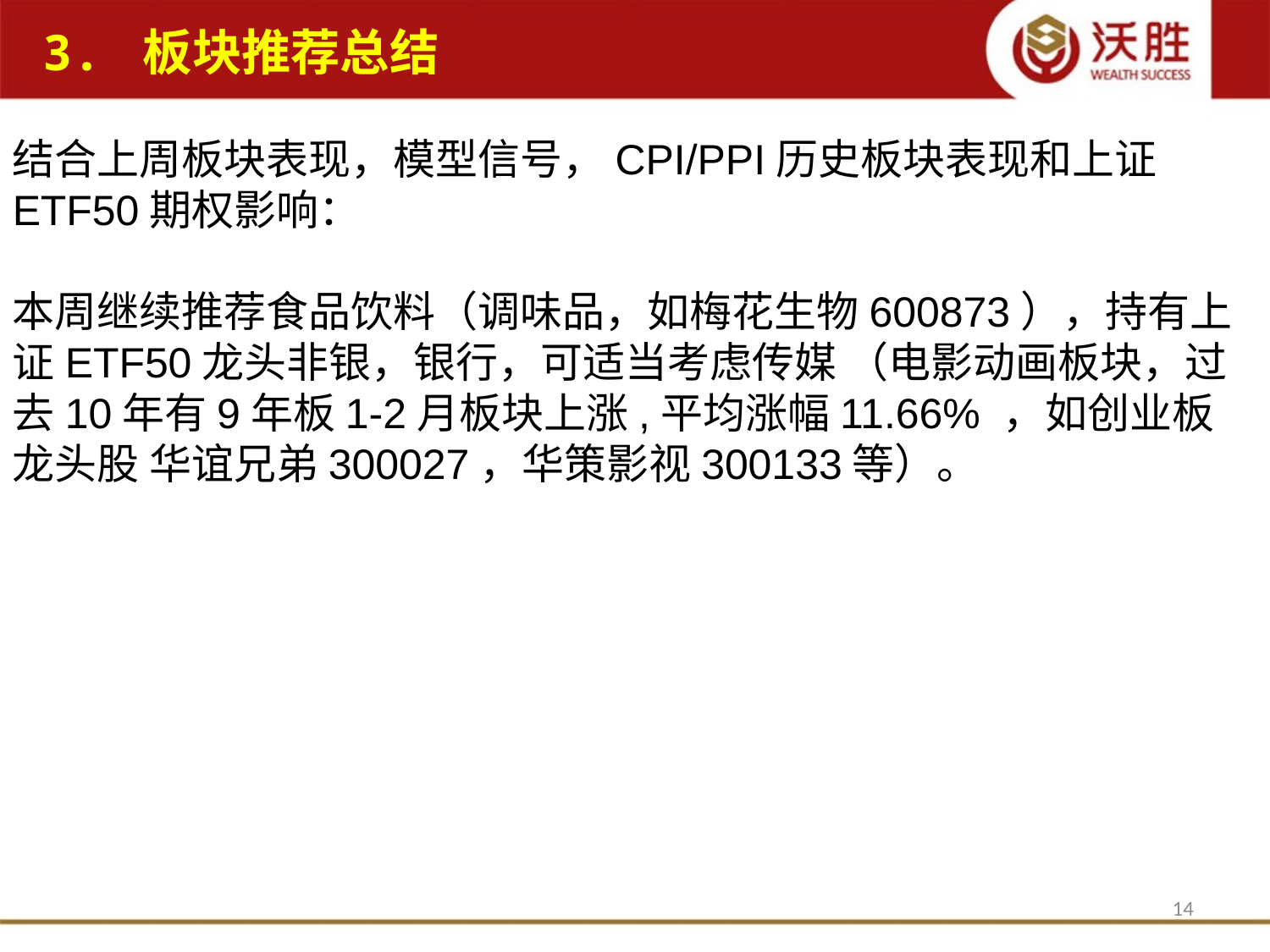

3. 板块推荐总结

结合上周板块表现，模型信号，CPI/PPI历史板块表现和上证ETF50期权影响：

本周继续推荐食品饮料（调味品，如梅花生物600873），持有上证ETF50龙头非银，银行，可适当考虑传媒 （电影动画板块，过去10年有9年板1-2月板块上涨,平均涨幅11.66% ，如创业板龙头股 华谊兄弟300027，华策影视300133等）。

14